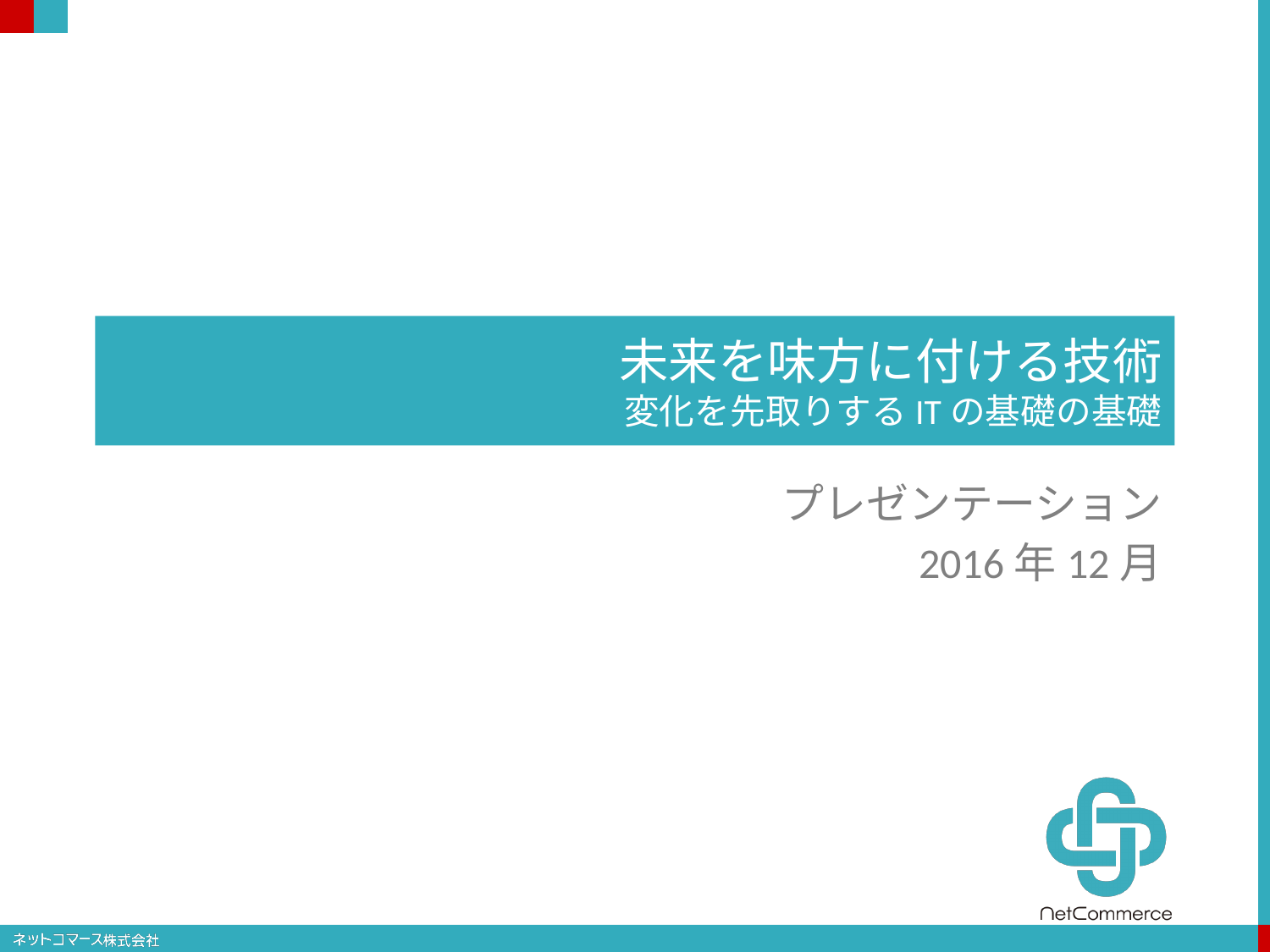

# 未来を味方に付ける技術 変化を先取りするITの基礎の基礎
プレゼンテーション
2016年12月